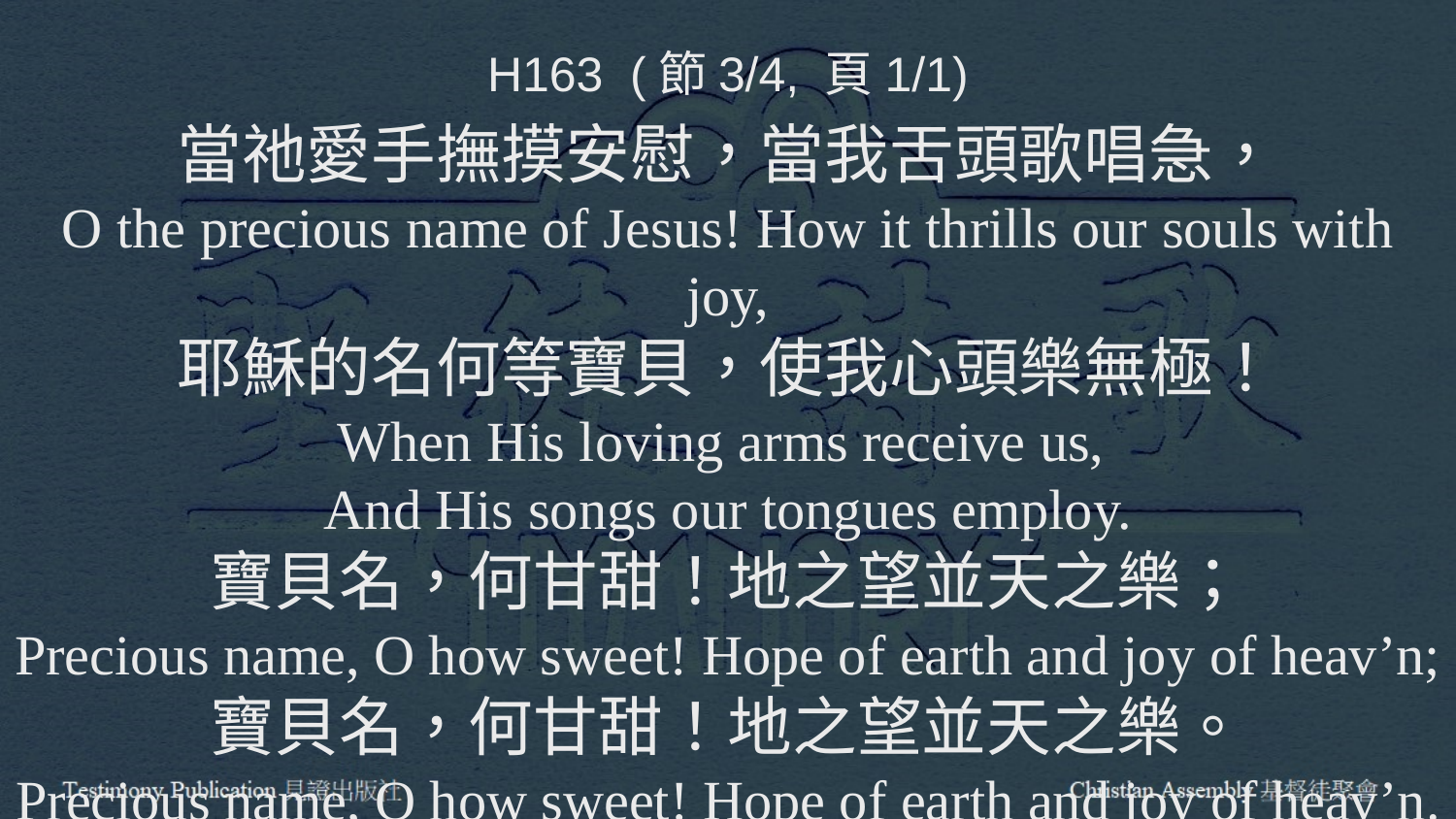

H163  (節3/4, 頁1/1)
當祂愛手撫摸安慰，當我舌頭歌唱急，
O the precious name of Jesus! How it thrills our souls with joy,
耶穌的名何等寶貝，使我心頭樂無極！
When His loving arms receive us,
And His songs our tongues employ.
寶貝名，何甘甜！地之望並天之樂；
Precious name, O how sweet! Hope of earth and joy of heav’n;
寶貝名，何甘甜！地之望並天之樂。
Precious name, O how sweet! Hope of earth and joy of heav’n.